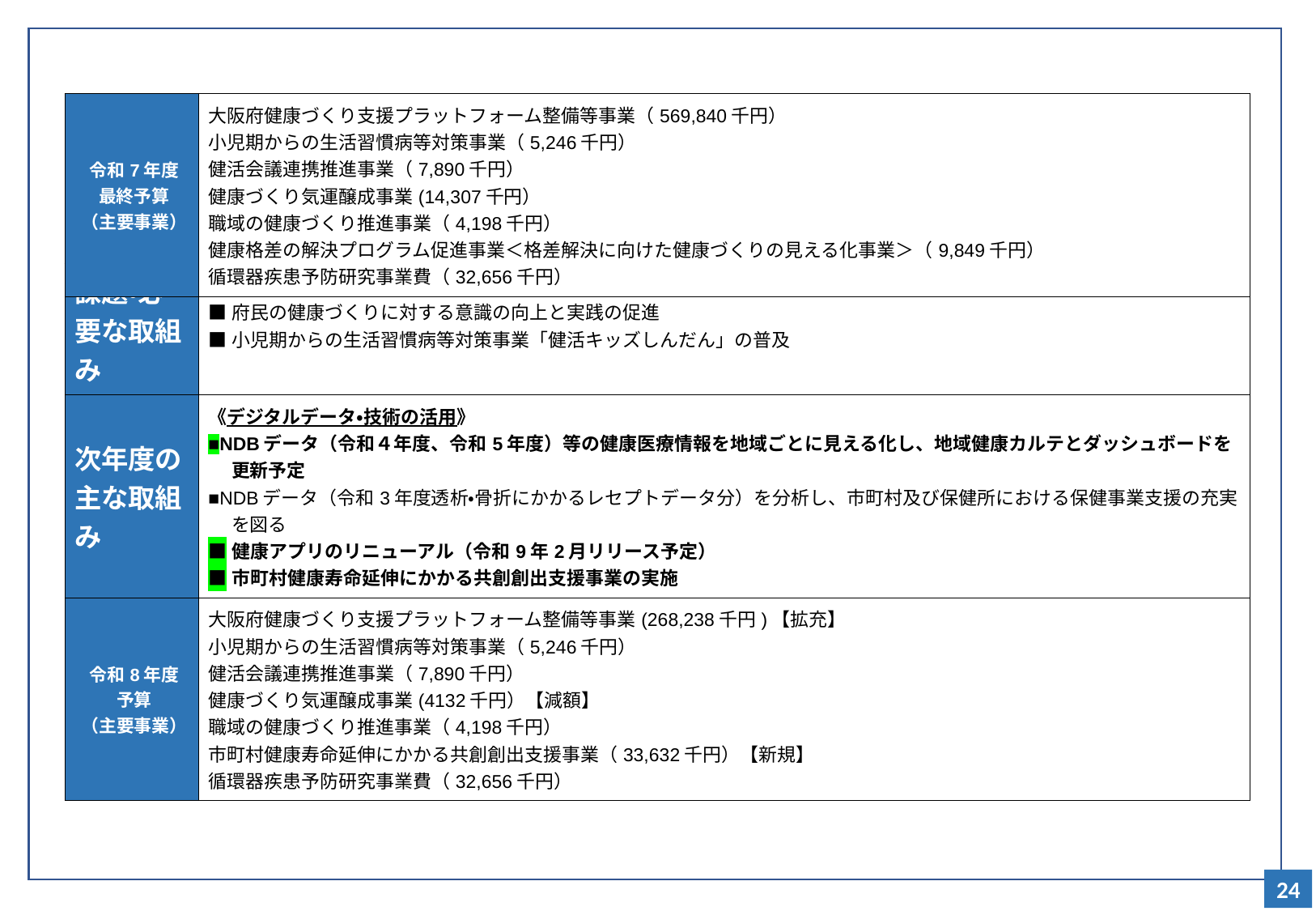

| 令和7年度 最終予算 （主要事業） | 大阪府健康づくり支援プラットフォーム整備等事業（569,840千円） 小児期からの生活習慣病等対策事業（5,246千円） 健活会議連携推進事業（7,890千円） 健康づくり気運醸成事業(14,307千円） 職域の健康づくり推進事業（4,198千円） 健康格差の解決プログラム促進事業＜格差解決に向けた健康づくりの見える化事業＞（9,849千円） 循環器疾患予防研究事業費（32,656千円） |
| --- | --- |
| 課題・必要な取組み | 《デジタルデータ・技術の活用》 ■府民の健康づくりに対する意識の向上と実践の促進 ■小児期からの生活習慣病等対策事業「健活キッズしんだん」の普及 |
| --- | --- |
| 次年度の主な取組み | 《デジタルデータ・技術の活用》 ■NDBデータ（令和４年度、令和5年度）等の健康医療情報を地域ごとに見える化し、地域健康カルテとダッシュボードを更新予定 ■NDBデータ（令和3年度透析・骨折にかかるレセプトデータ分）を分析し、市町村及び保健所における保健事業支援の充実を図る ■健康アプリのリニューアル（令和9年2月リリース予定） ■市町村健康寿命延伸にかかる共創創出支援事業の実施 |
| 令和8年度 予算 （主要事業） | 大阪府健康づくり支援プラットフォーム整備等事業(268,238千円)【拡充】 小児期からの生活習慣病等対策事業（5,246千円） 健活会議連携推進事業（7,890千円） 健康づくり気運醸成事業(4132千円）【減額】 職域の健康づくり推進事業（4,198千円） 市町村健康寿命延伸にかかる共創創出支援事業（33,632千円）【新規】 循環器疾患予防研究事業費（32,656千円） |
24